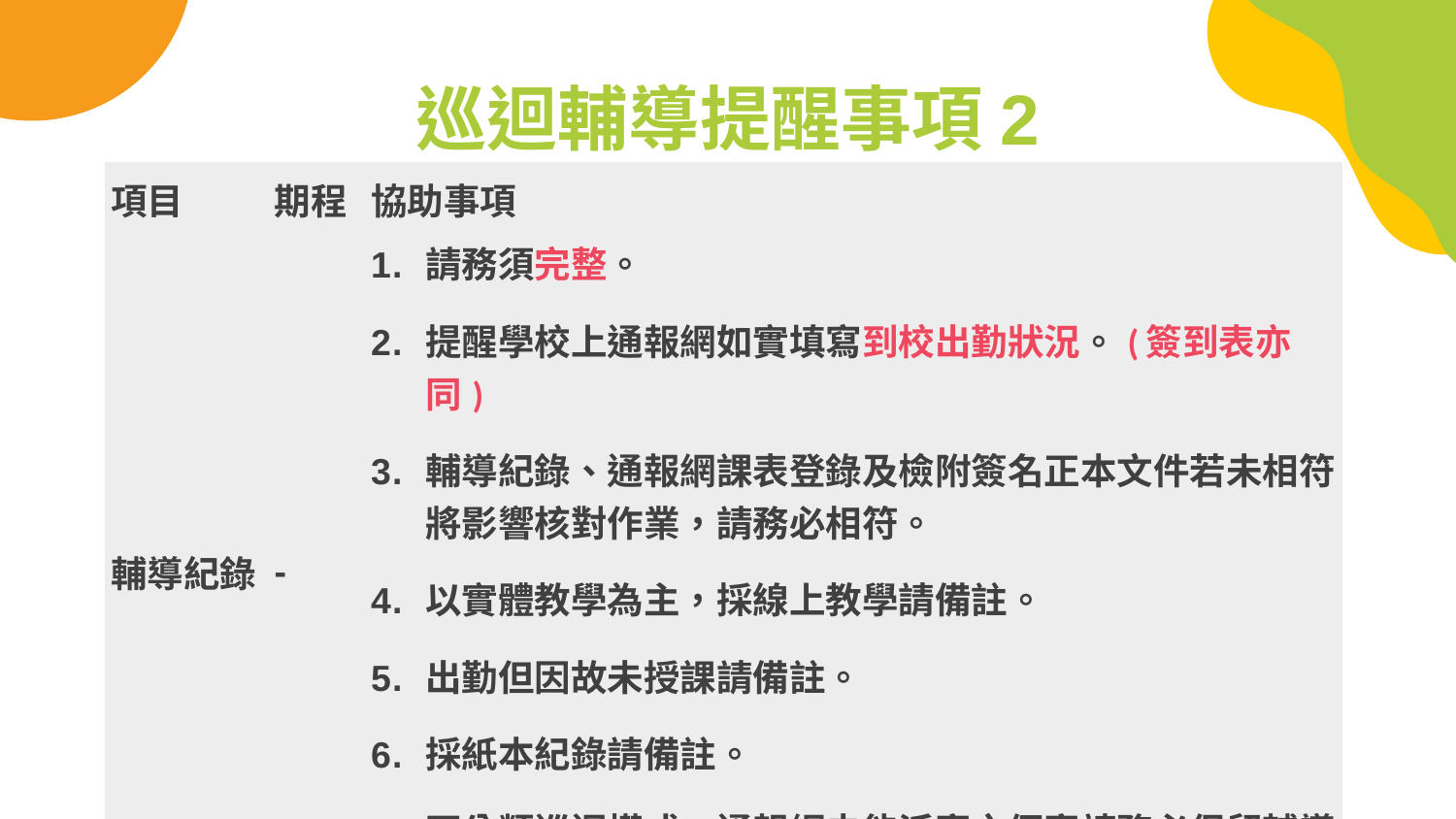

# 巡迴輔導提醒事項2
| 項目 | 期程 | 協助事項 |
| --- | --- | --- |
| 輔導紀錄 | - | 請務須完整。 提醒學校上通報網如實填寫到校出勤狀況。(簽到表亦同) 輔導紀錄、通報網課表登錄及檢附簽名正本文件若未相符將影響核對作業，請務必相符。 以實體教學為主，採線上教學請備註。 出勤但因故未授課請備註。 採紙本紀錄請備註。 不分類巡迴模式、通報網未能派案之個案請務必保留輔導紀錄。 |